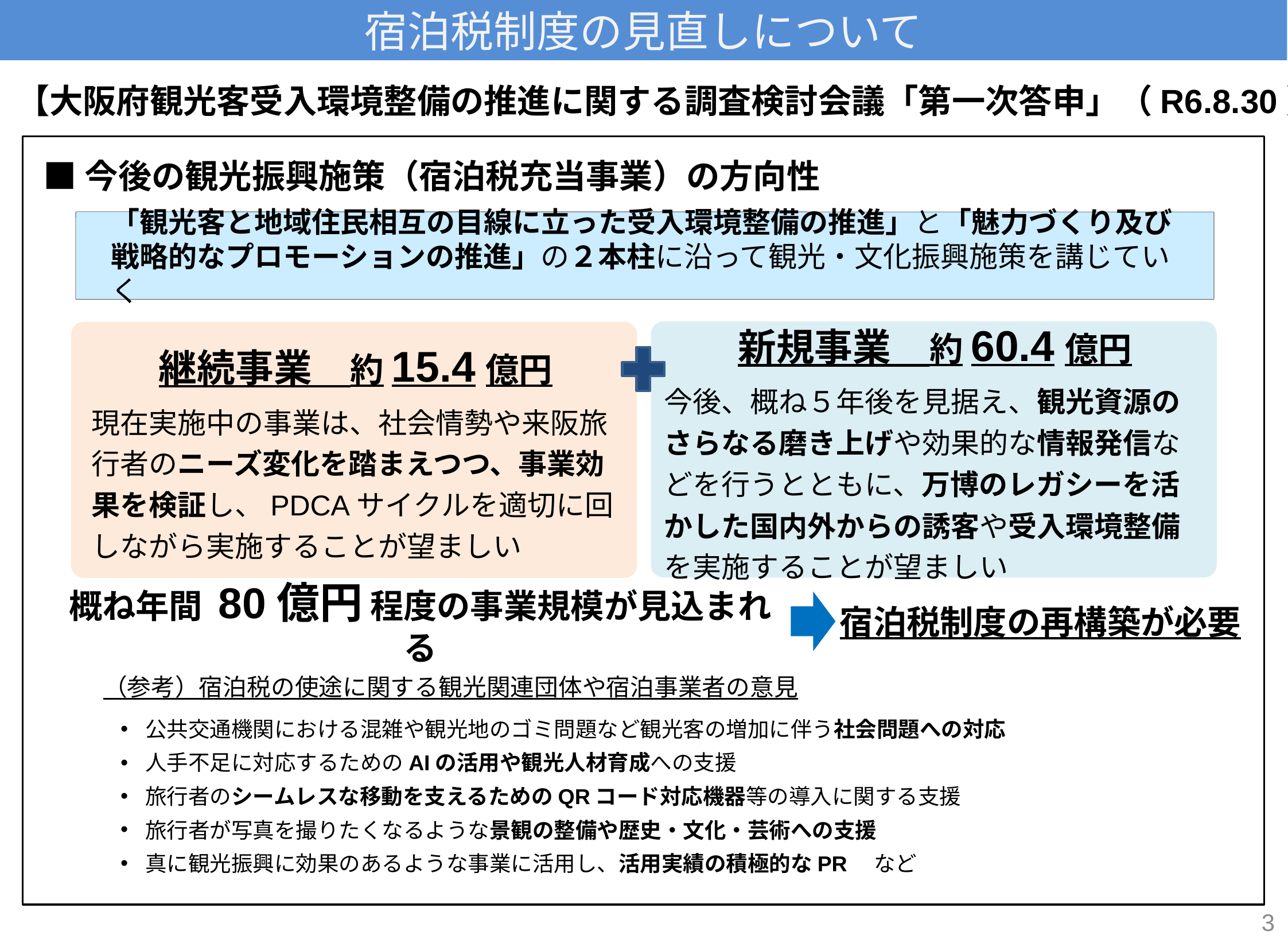

宿泊税制度の見直しについて
【大阪府観光客受入環境整備の推進に関する調査検討会議「第一次答申」（R6.8.30）】

■今後の観光振興施策（宿泊税充当事業）の方向性

「観光客と地域住民相互の目線に立った受入環境整備の推進」と「魅力づくり及び戦略的なプロモーションの推進」の２本柱に沿って観光・文化振興施策を講じていく

継続事業　約15.4億円
現在実施中の事業は、社会情勢や来阪旅行者のニーズ変化を踏まえつつ、事業効果を検証し、PDCAサイクルを適切に回しながら実施することが望ましい
新規事業　約60.4億円
今後、概ね５年後を見据え、観光資源のさらなる磨き上げや効果的な情報発信などを行うとともに、万博のレガシーを活かした国内外からの誘客や受入環境整備を実施することが望ましい

概ね年間 80億円 程度の事業規模が見込まれる
宿泊税制度の再構築が必要
（参考）宿泊税の使途に関する観光関連団体や宿泊事業者の意見
公共交通機関における混雑や観光地のゴミ問題など観光客の増加に伴う社会問題への対応
人手不足に対応するためのAIの活用や観光人材育成への支援
旅行者のシームレスな移動を支えるためのQRコード対応機器等の導入に関する支援
旅行者が写真を撮りたくなるような景観の整備や歴史・文化・芸術への支援
真に観光振興に効果のあるような事業に活用し、活用実績の積極的なPR　など
3